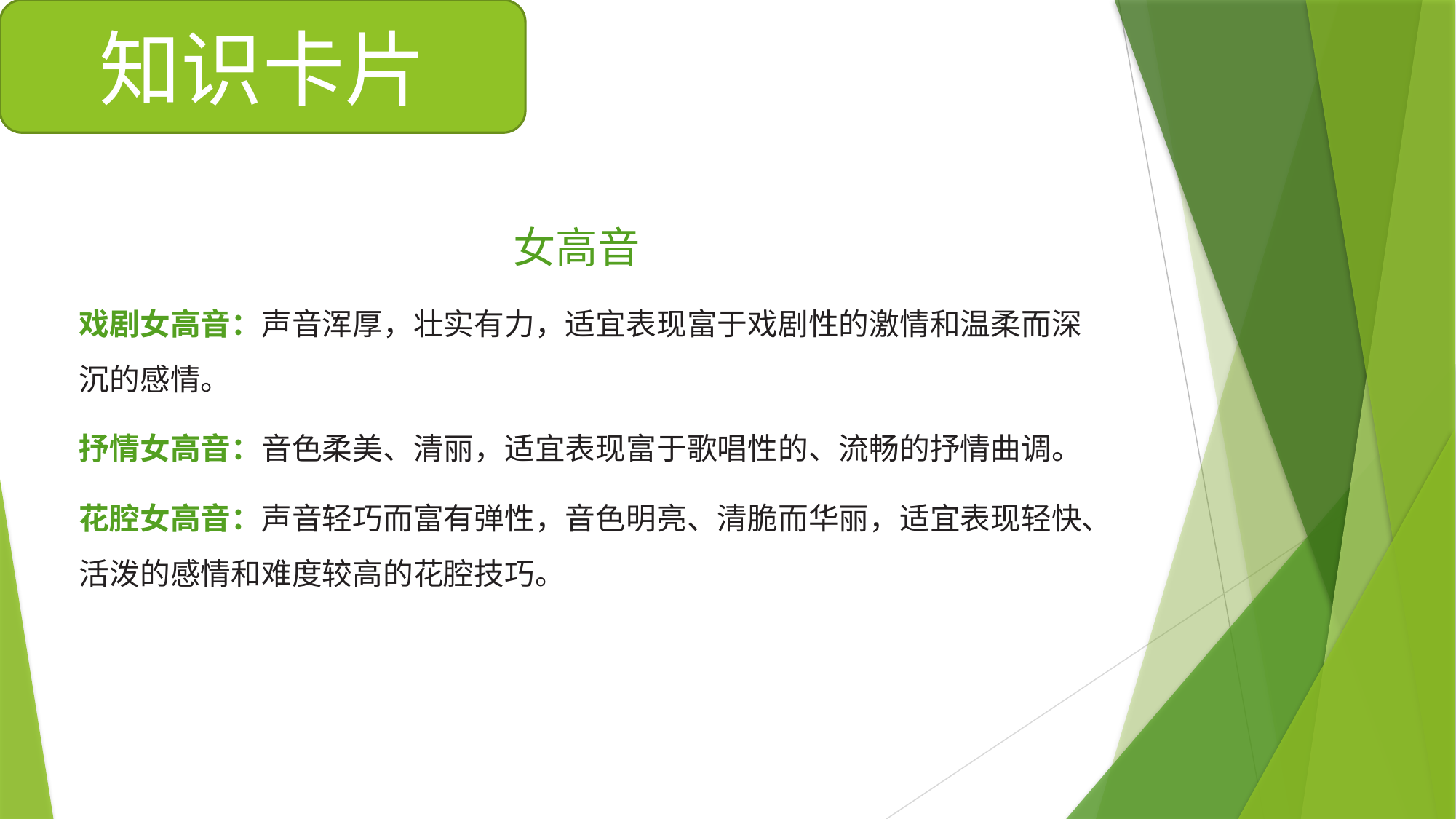

知识卡片

女高音
戏剧女高音：声音浑厚，壮实有力，适宜表现富于戏剧性的激情和温柔而深沉的感情。
抒情女高音：音色柔美、清丽，适宜表现富于歌唱性的、流畅的抒情曲调。
花腔女高音：声音轻巧而富有弹性，音色明亮、清脆而华丽，适宜表现轻快、活泼的感情和难度较高的花腔技巧。